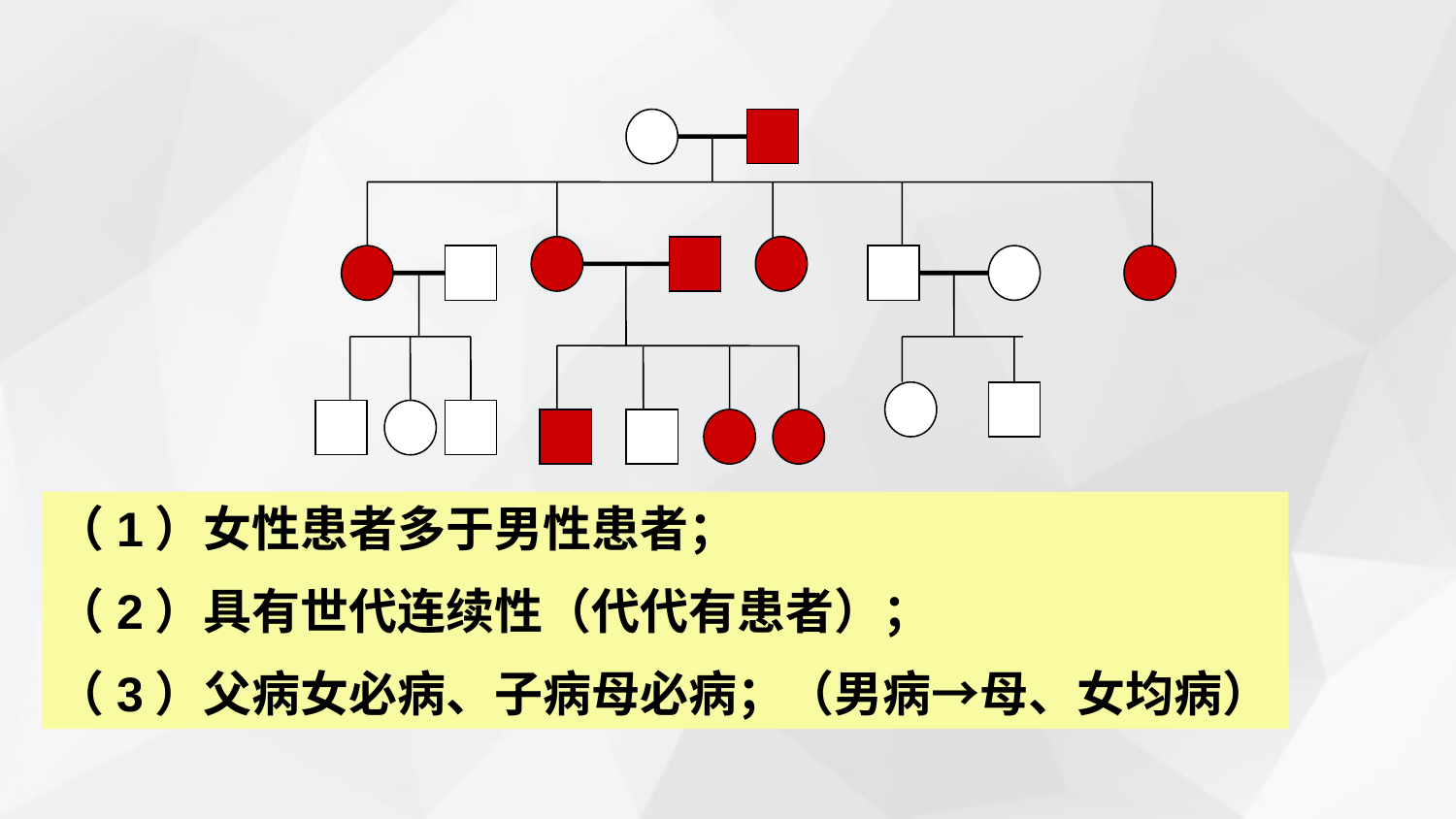

（1）女性患者多于男性患者；
（2）具有世代连续性（代代有患者）；
（3）父病女必病、子病母必病；（男病→母、女均病）
伴X显性遗传病的特点：